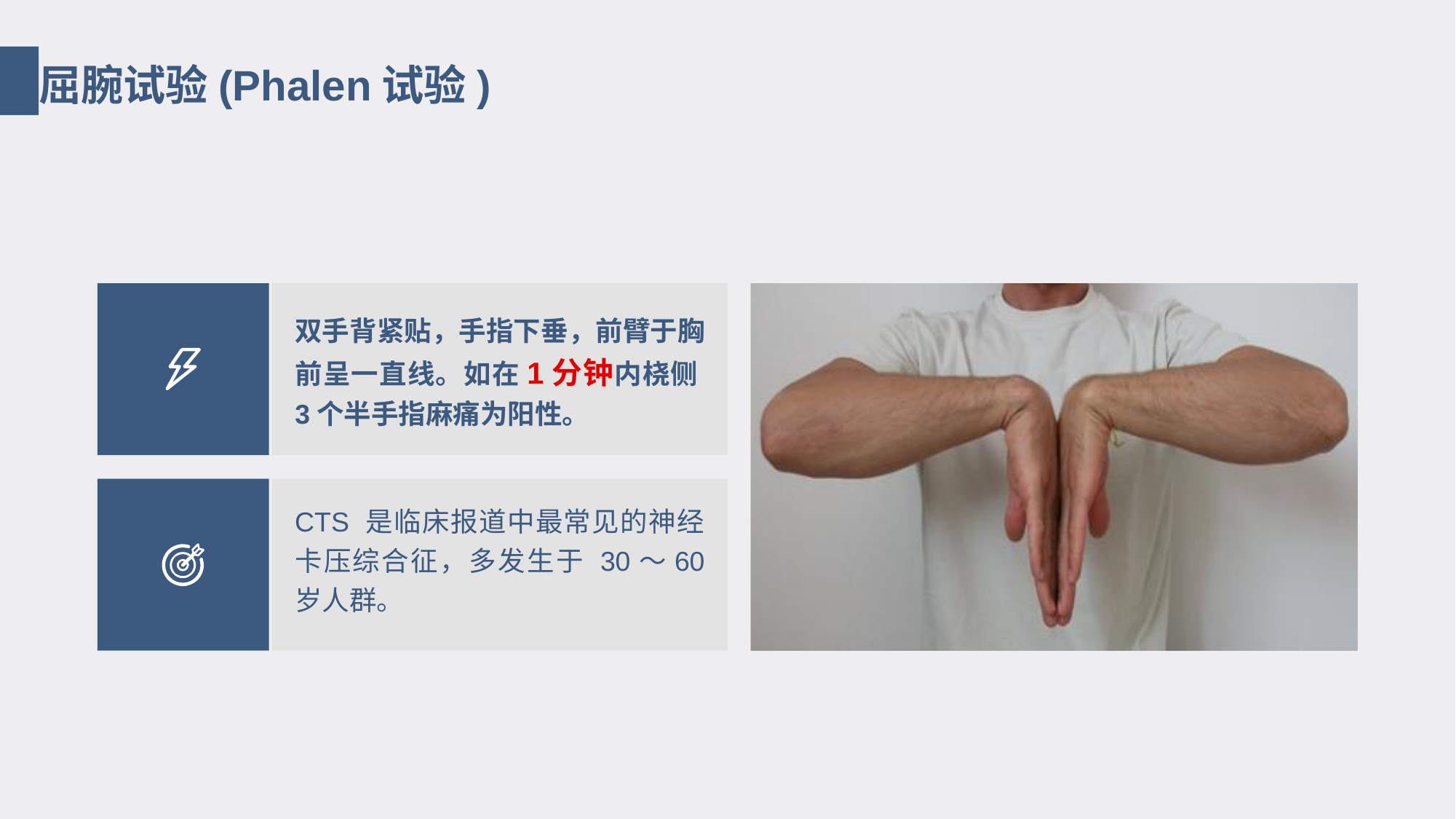

屈腕试验(Phalen试验)

双手背紧贴，手指下垂，前臂于胸前呈一直线。如在1分钟内桡侧3个半手指麻痛为阳性。

CTS 是临床报道中最常见的神经卡压综合征，多发生于 30～60 岁人群。